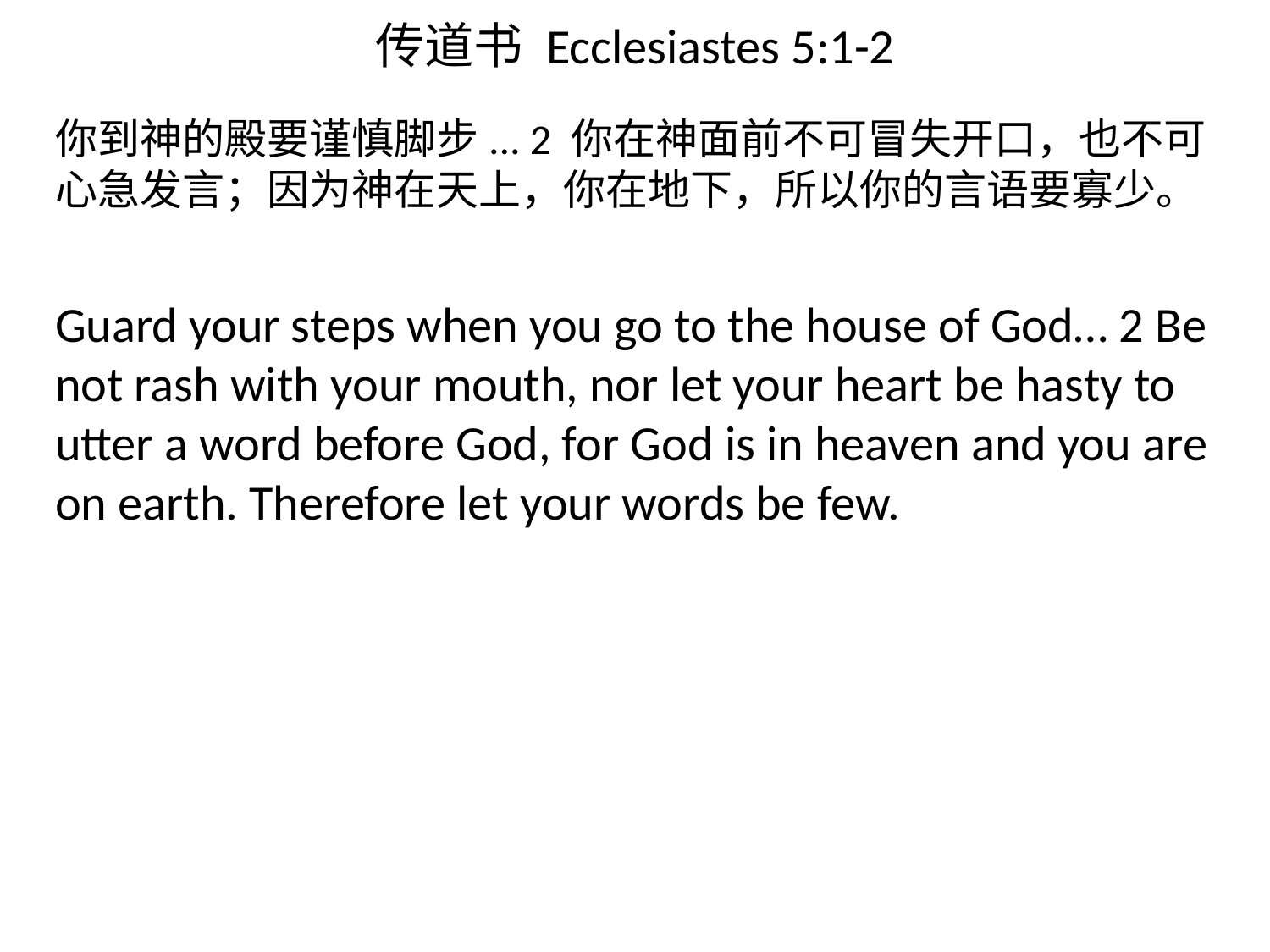

# 传道书 Ecclesiastes 5:1-2
你到神的殿要谨慎脚步... 2 你在神面前不可冒失开口，也不可心急发言；因为神在天上，你在地下，所以你的言语要寡少。

Guard your steps when you go to the house of God… 2 Be not rash with your mouth, nor let your heart be hasty to utter a word before God, for God is in heaven and you are on earth. Therefore let your words be few.